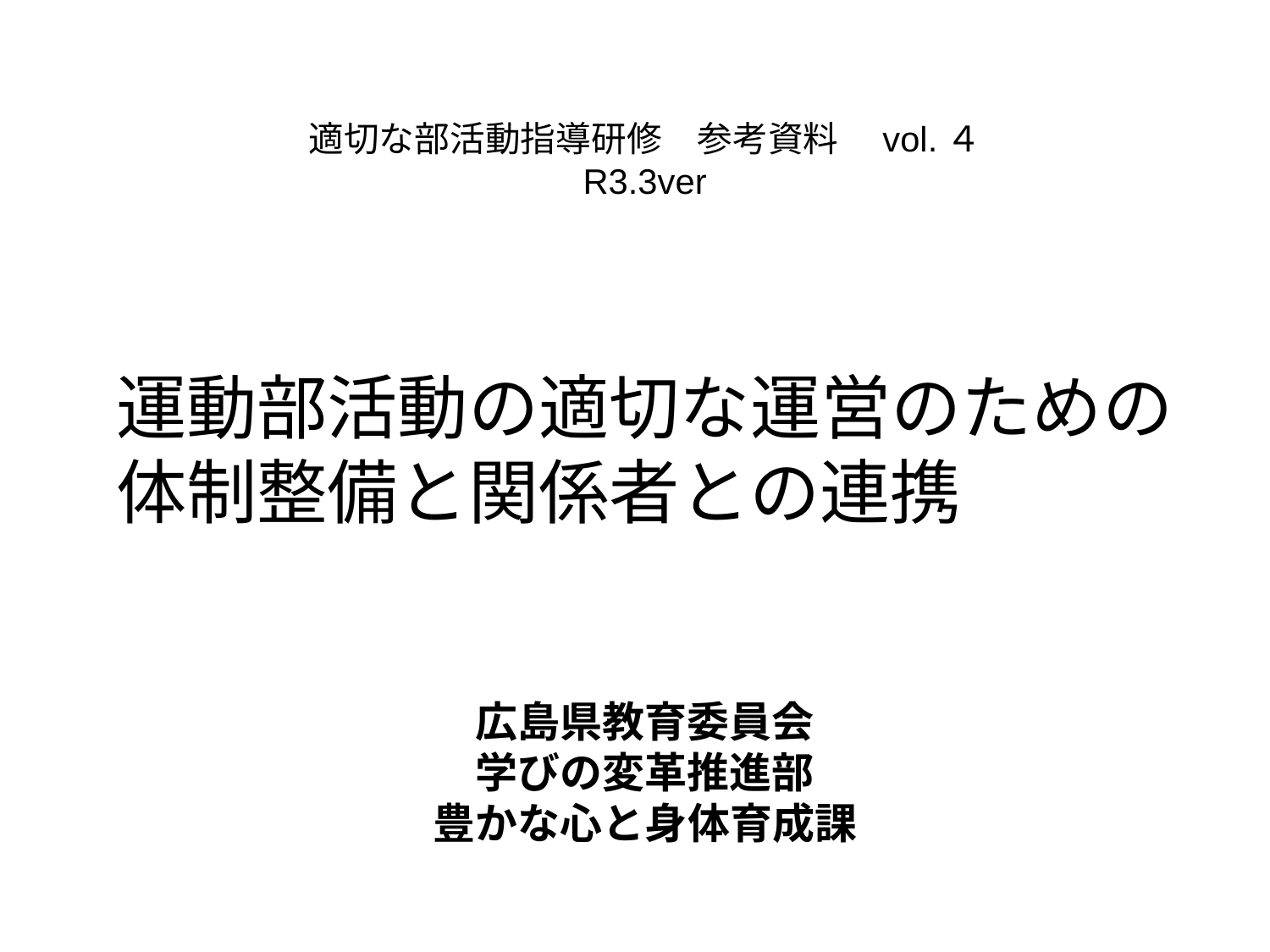

適切な部活動指導研修　参考資料　vol.４
R3.3ver
運動部活動の適切な運営のための
体制整備と関係者との連携
広島県教育委員会
学びの変革推進部
豊かな心と身体育成課